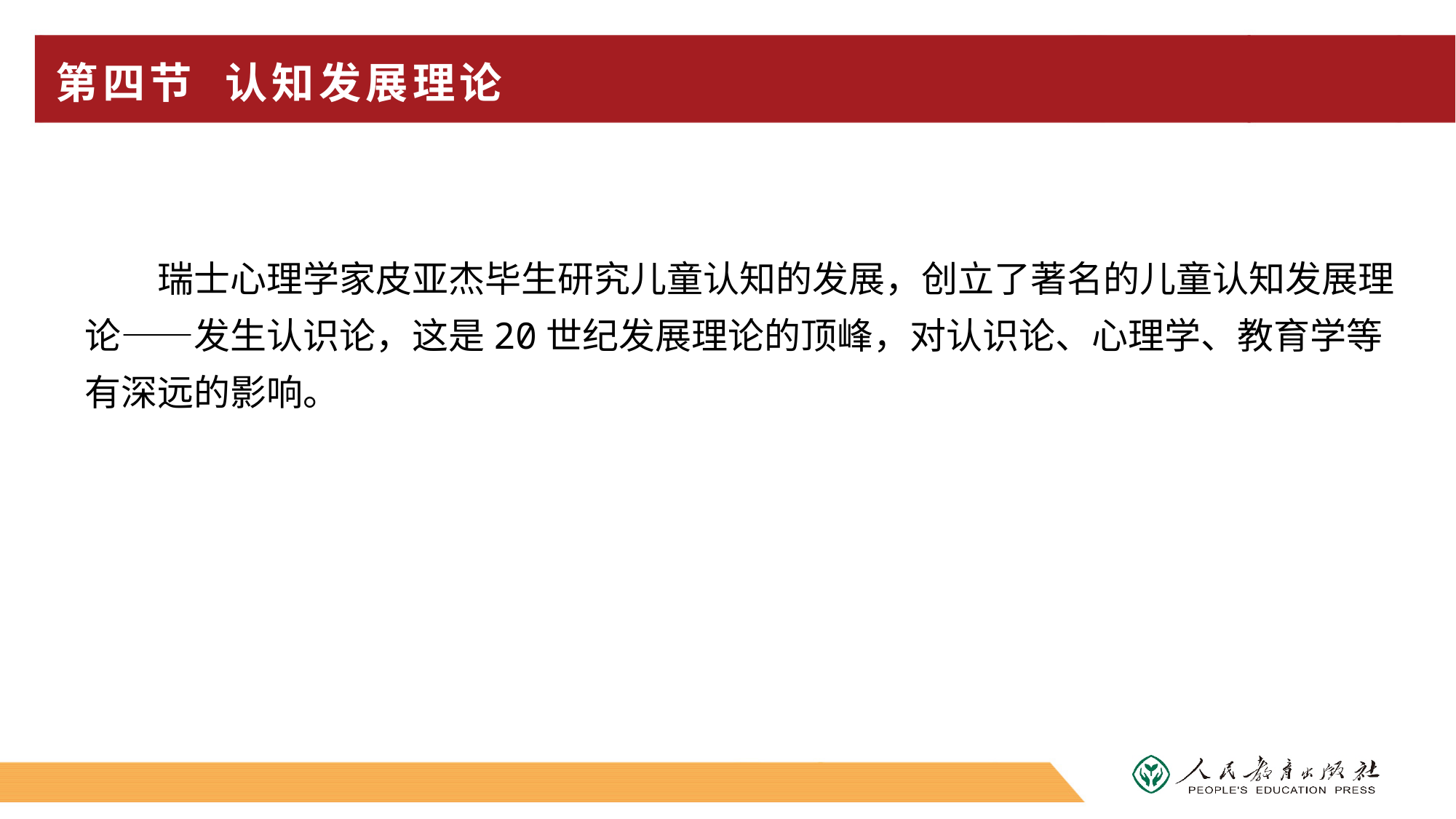

# 第四节  认知发展理论

瑞士心理学家皮亚杰毕生研究儿童认知的发展，创立了著名的儿童认知发展理论——发生认识论，这是20世纪发展理论的顶峰，对认识论、心理学、教育学等有深远的影响。